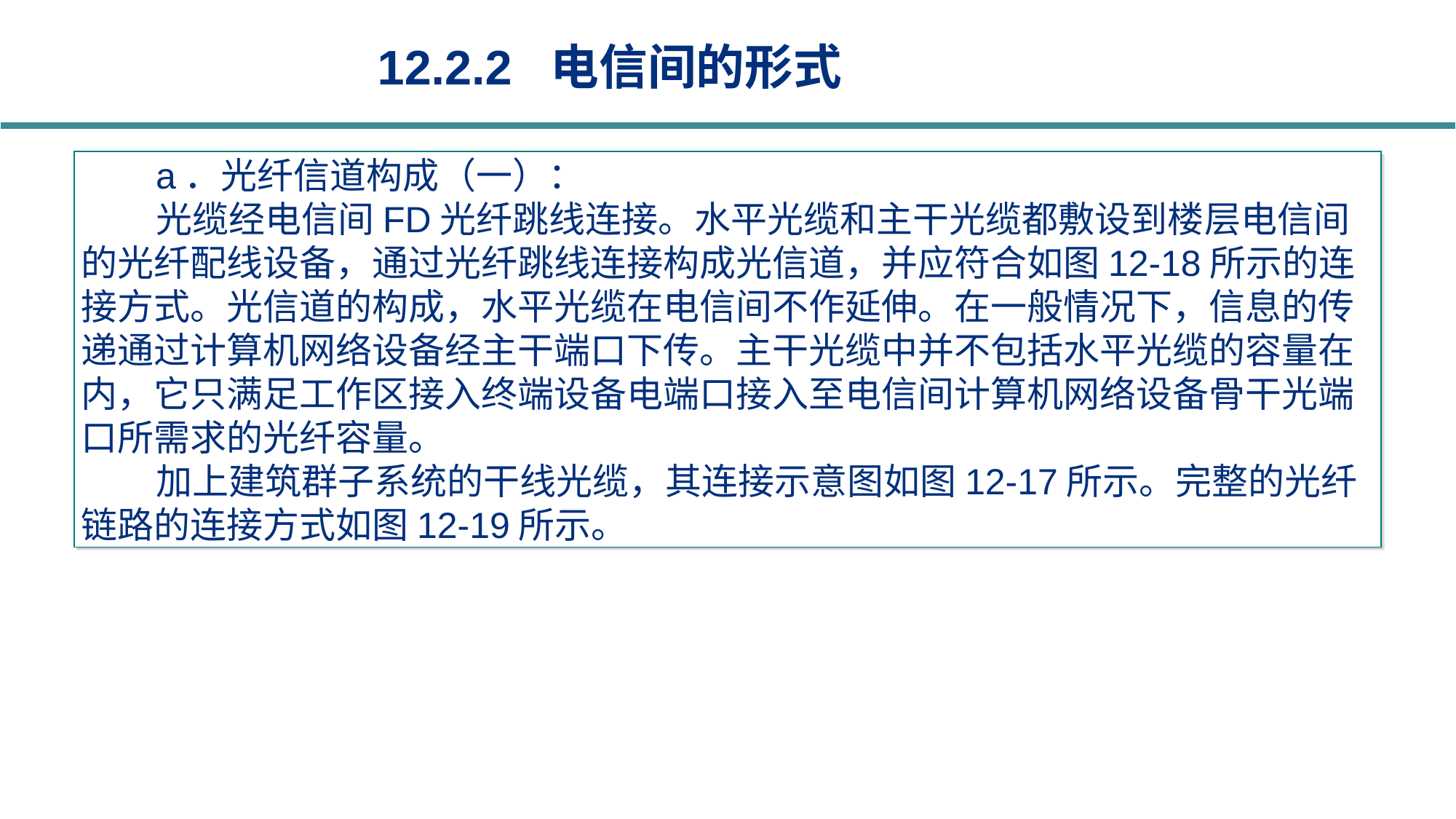

12.2.2  电信间的形式
a．光纤信道构成（一）：
光缆经电信间FD光纤跳线连接。水平光缆和主干光缆都敷设到楼层电信间的光纤配线设备，通过光纤跳线连接构成光信道，并应符合如图12-18所示的连接方式。光信道的构成，水平光缆在电信间不作延伸。在一般情况下，信息的传递通过计算机网络设备经主干端口下传。主干光缆中并不包括水平光缆的容量在内，它只满足工作区接入终端设备电端口接入至电信间计算机网络设备骨干光端口所需求的光纤容量。
加上建筑群子系统的干线光缆，其连接示意图如图12-17所示。完整的光纤链路的连接方式如图12-19所示。